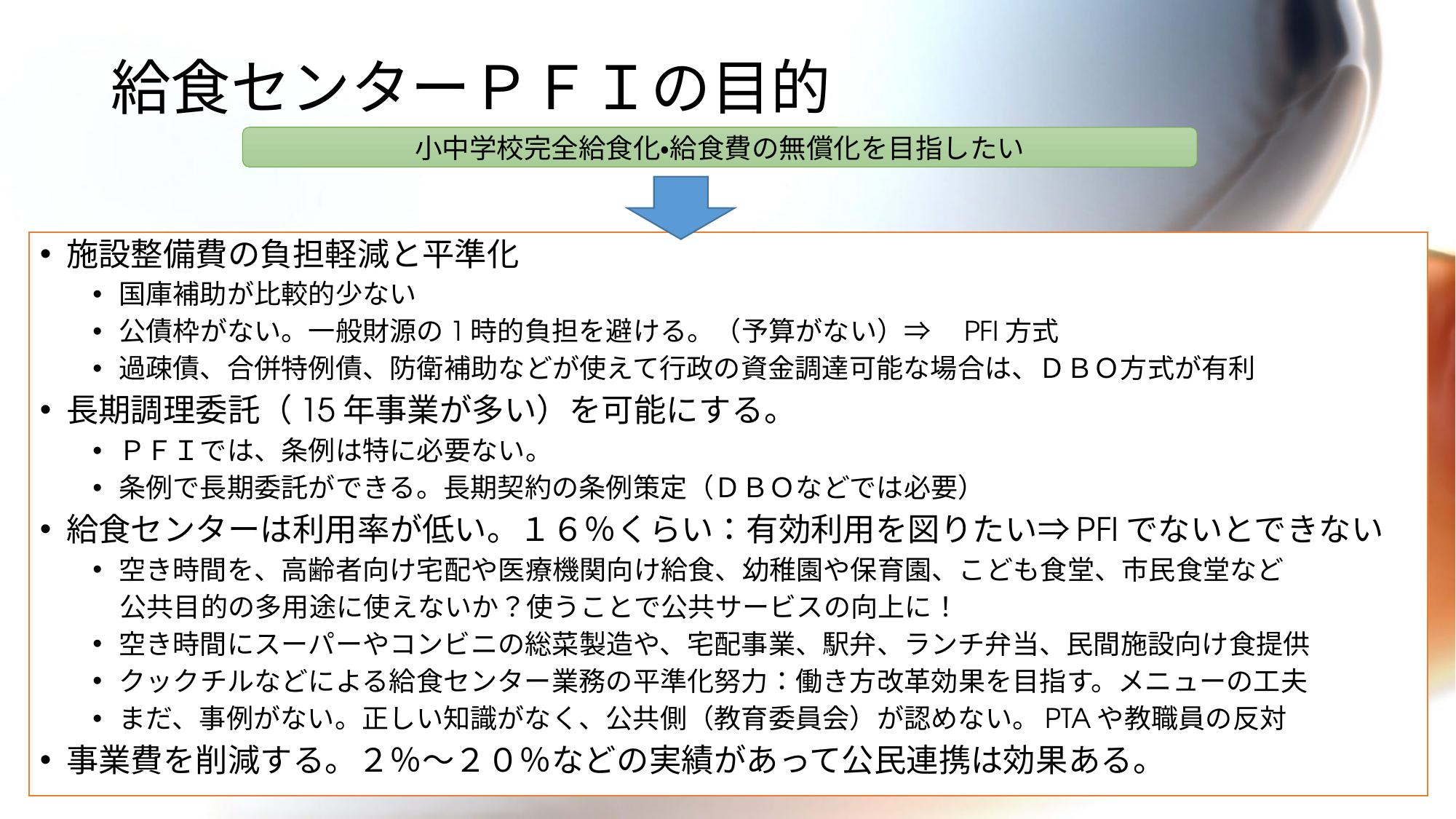

# 給食センターＰＦＩの目的
小中学校完全給食化・給食費の無償化を目指したい

施設整備費の負担軽減と平準化
国庫補助が比較的少ない
公債枠がない。一般財源の1時的負担を避ける。（予算がない）⇒　PFI方式
過疎債、合併特例債、防衛補助などが使えて行政の資金調達可能な場合は、ＤＢＯ方式が有利
長期調理委託（15年事業が多い）を可能にする。
ＰＦＩでは、条例は特に必要ない。
条例で長期委託ができる。長期契約の条例策定（ＤＢＯなどでは必要）
給食センターは利用率が低い。１６％くらい：有効利用を図りたい⇒PFIでないとできない
空き時間を、高齢者向け宅配や医療機関向け給食、幼稚園や保育園、こども食堂、市民食堂など
　公共目的の多用途に使えないか？使うことで公共サービスの向上に！
空き時間にスーパーやコンビニの総菜製造や、宅配事業、駅弁、ランチ弁当、民間施設向け食提供
クックチルなどによる給食センター業務の平準化努力：働き方改革効果を目指す。メニューの工夫
まだ、事例がない。正しい知識がなく、公共側（教育委員会）が認めない。PTAや教職員の反対
事業費を削減する。２％～２０％などの実績があって公民連携は効果ある。